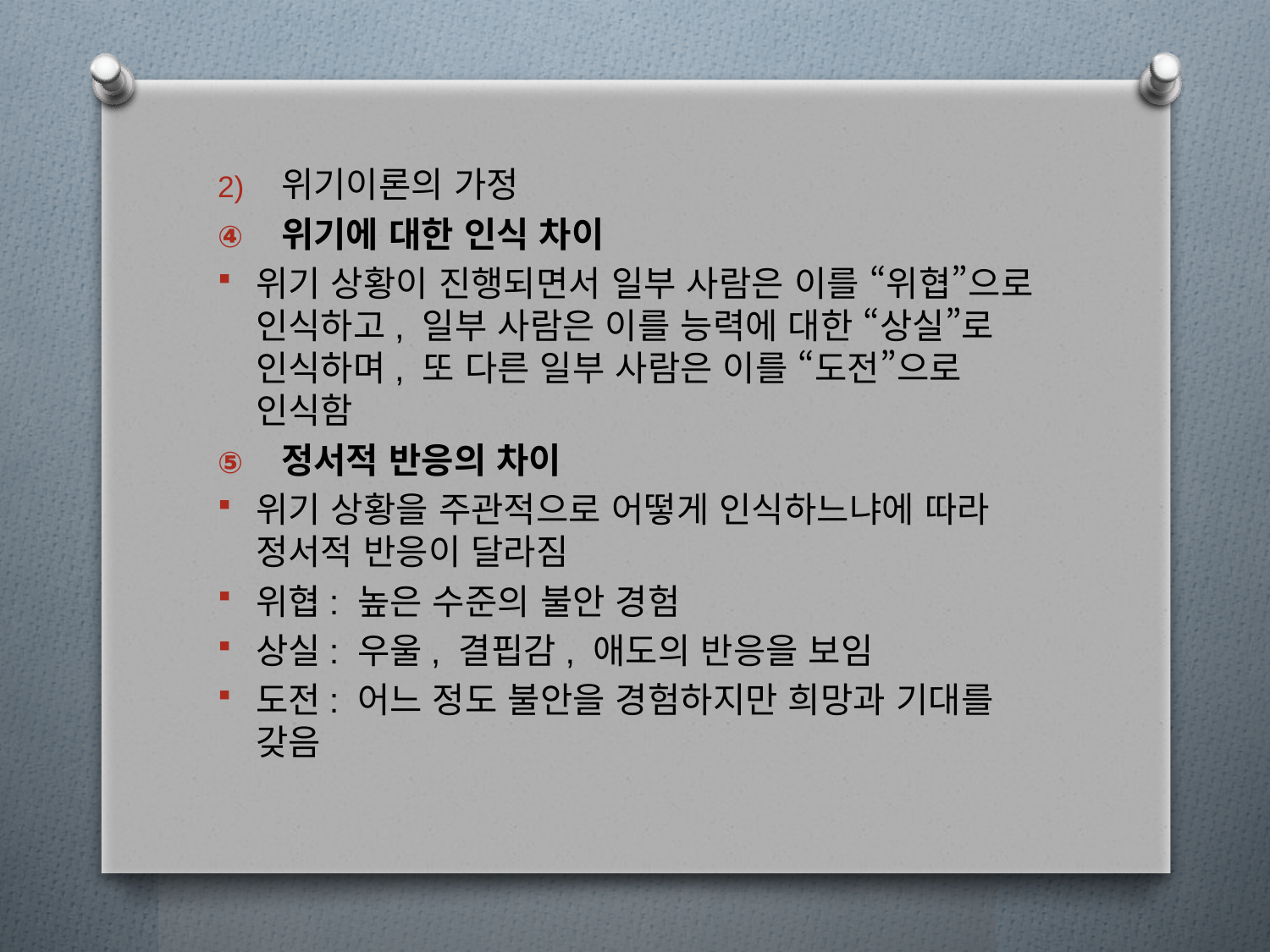

위기이론의 가정
위기에 대한 인식 차이
위기 상황이 진행되면서 일부 사람은 이를 “위협”으로 인식하고, 일부 사람은 이를 능력에 대한 “상실”로 인식하며, 또 다른 일부 사람은 이를 “도전”으로 인식함
정서적 반응의 차이
위기 상황을 주관적으로 어떻게 인식하느냐에 따라 정서적 반응이 달라짐
위협: 높은 수준의 불안 경험
상실: 우울, 결핍감, 애도의 반응을 보임
도전: 어느 정도 불안을 경험하지만 희망과 기대를 갖음